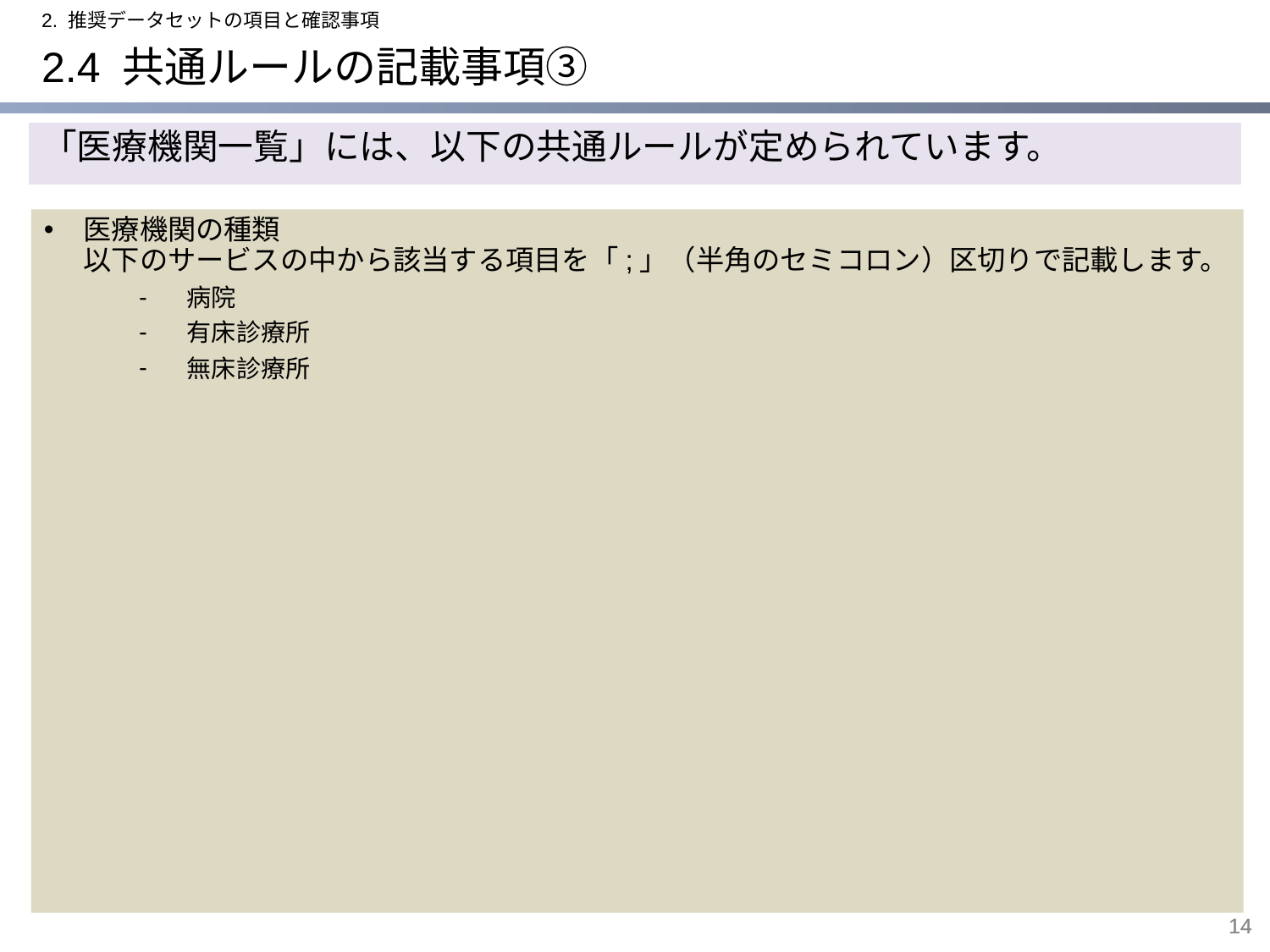

2. 推奨データセットの項目と確認事項
# 2.4 共通ルールの記載事項③
「医療機関一覧」には、以下の共通ルールが定められています。
医療機関の種類
以下のサービスの中から該当する項目を「;」（半角のセミコロン）区切りで記載します。
病院
有床診療所
無床診療所
14